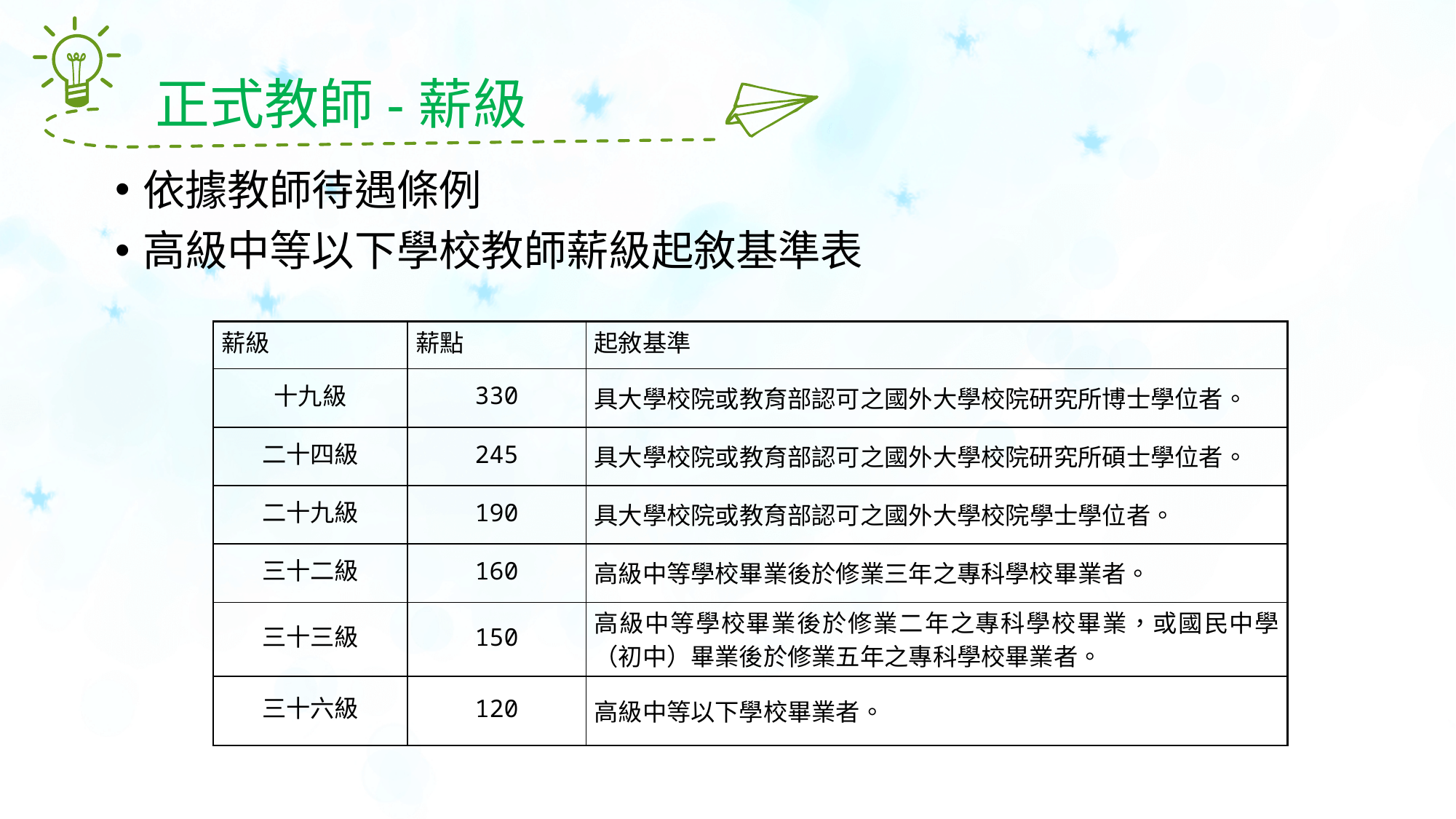

正式教師-薪級
依據教師待遇條例
高級中等以下學校教師薪級起敘基準表
| 薪級 | 薪點 | 起敘基準 |
| --- | --- | --- |
| 十九級 | 330 | 具大學校院或教育部認可之國外大學校院研究所博士學位者。 |
| 二十四級 | 245 | 具大學校院或教育部認可之國外大學校院研究所碩士學位者。 |
| 二十九級 | 190 | 具大學校院或教育部認可之國外大學校院學士學位者。 |
| 三十二級 | 160 | 高級中等學校畢業後於修業三年之專科學校畢業者。 |
| 三十三級 | 150 | 高級中等學校畢業後於修業二年之專科學校畢業，或國民中學（初中）畢業後於修業五年之專科學校畢業者。 |
| 三十六級 | 120 | 高級中等以下學校畢業者。 |